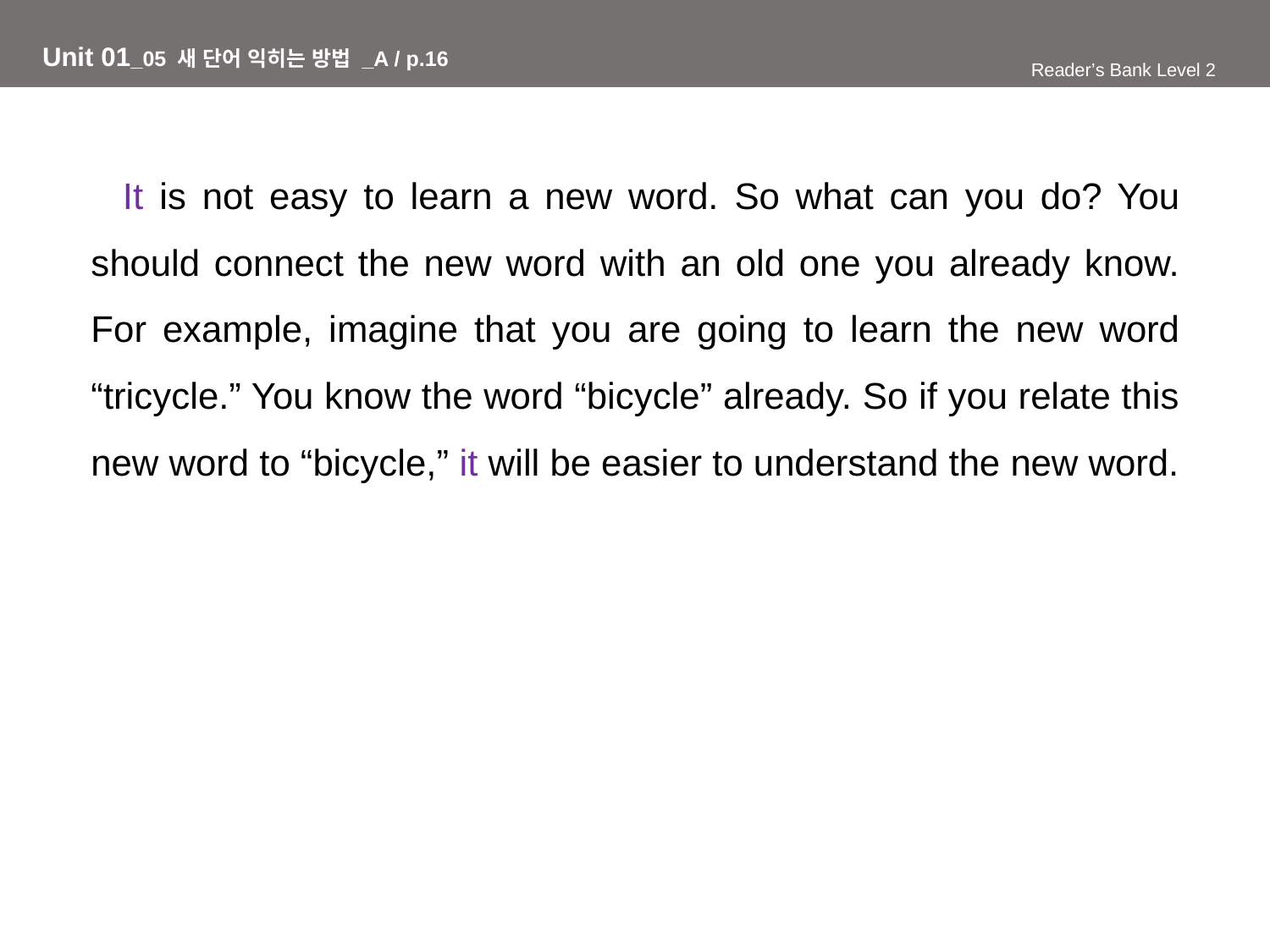

Unit 01_05 새 단어 익히는 방법 _A / p.16
Reader’s Bank Level 2

  It is not easy to learn a new word. So what can you do? You should connect the new word with an old one you already know. For example, imagine that you are going to learn the new word “tricycle.” You know the word “bicycle” already. So if you relate this new word to “bicycle,” it will be easier to understand the new word.

Reader’s Bank Level 1